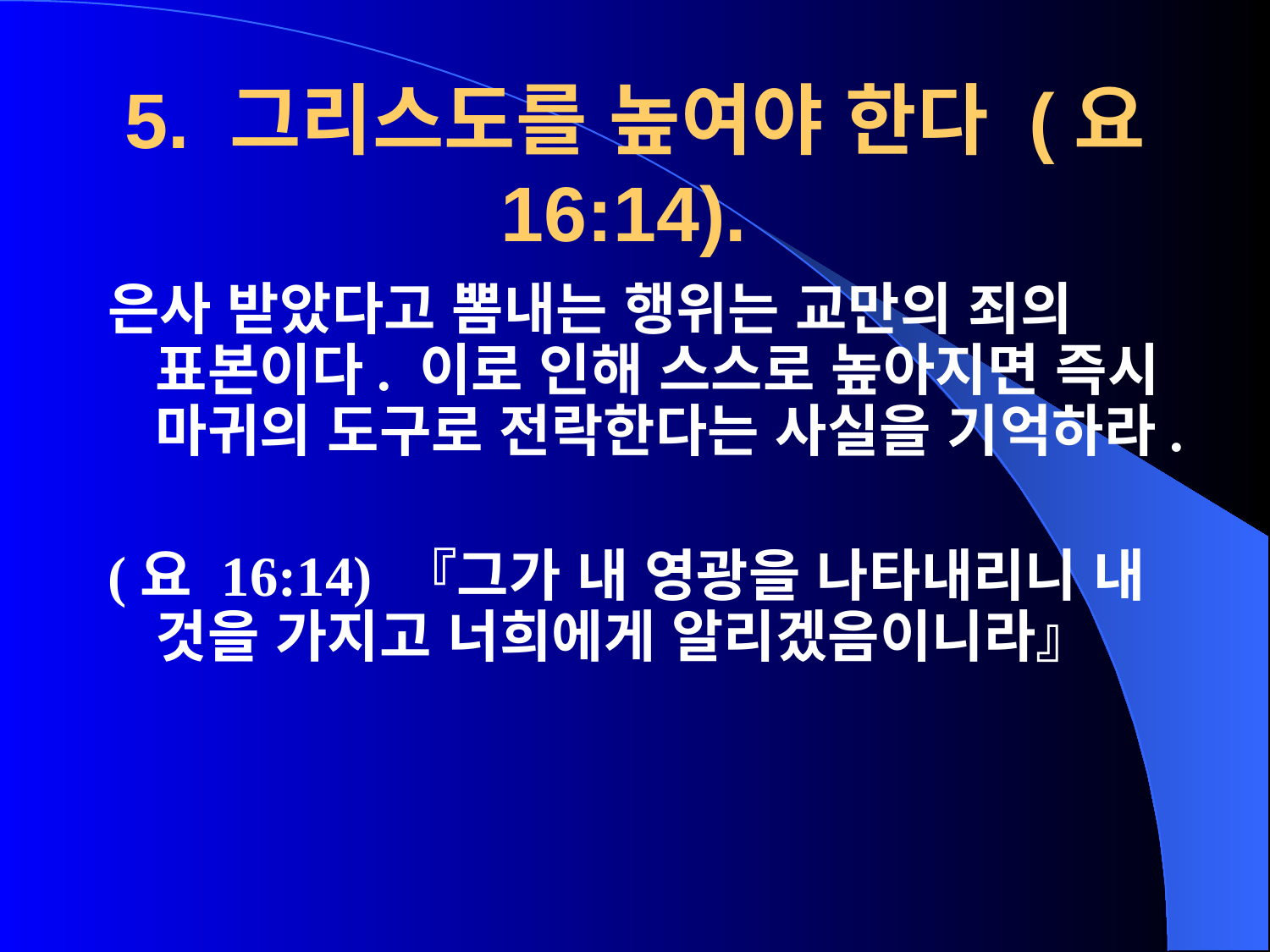

# 5. 그리스도를 높여야 한다 (요 16:14).
은사 받았다고 뽐내는 행위는 교만의 죄의 표본이다. 이로 인해 스스로 높아지면 즉시 마귀의 도구로 전락한다는 사실을 기억하라.

(요 16:14) 『그가 내 영광을 나타내리니 내 것을 가지고 너희에게 알리겠음이니라』